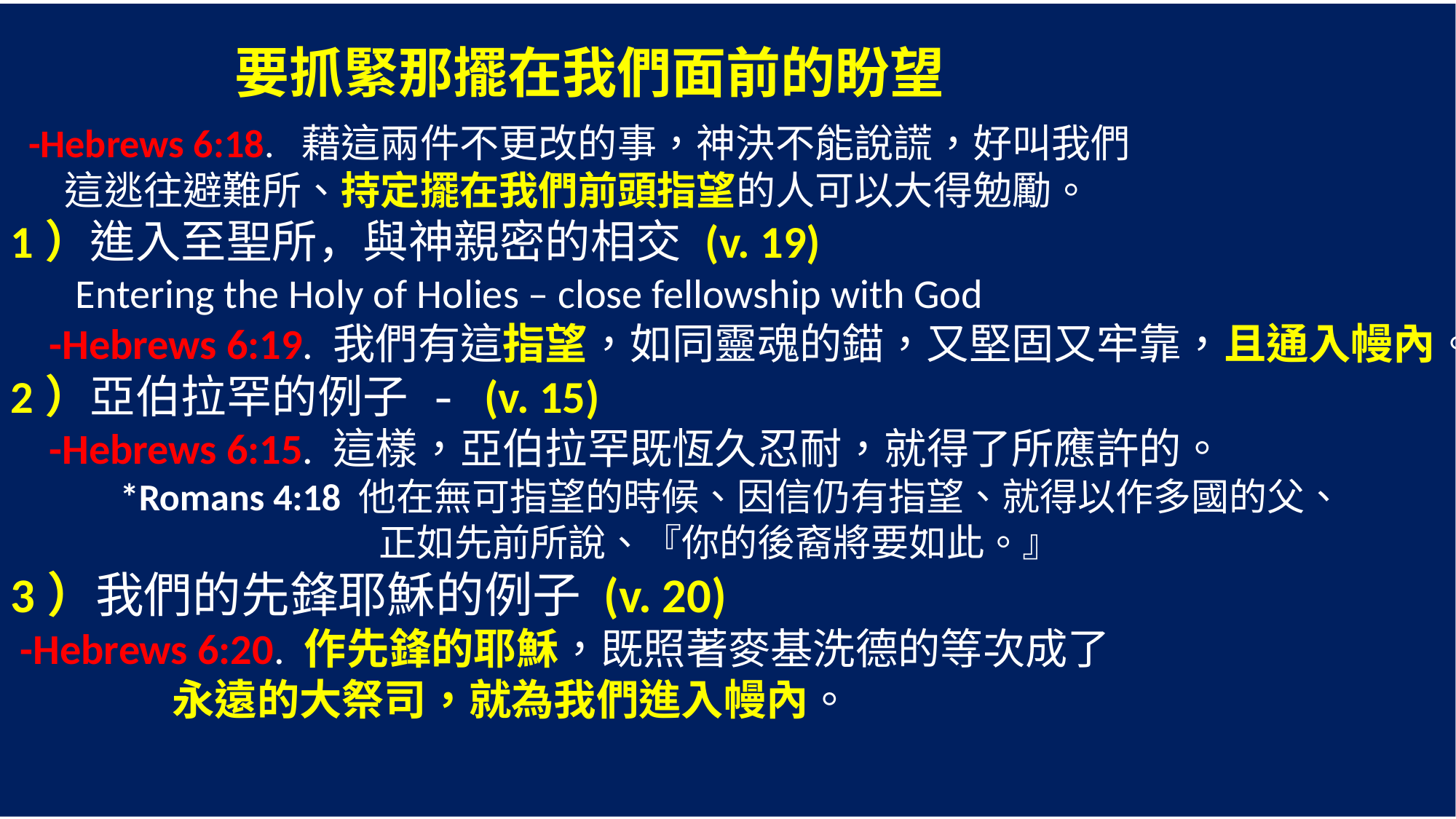

要抓緊那擺在我們面前的盼望

  -Hebrews 6:18.  藉這兩件不更改的事，神決不能說謊，好叫我們
     這逃往避難所、持定擺在我們前頭指望的人可以大得勉勵。
1）進入至聖所，與神親密的相交 (v. 19)
       Entering the Holy of Holies – close fellowship with God
    -Hebrews 6:19. 我們有這指望，如同靈魂的錨，又堅固又牢靠，且通入幔內。
2）亞伯拉罕的例子 - (v. 15)
    -Hebrews 6:15. 這樣，亞伯拉罕既恆久忍耐，就得了所應許的。
	*Romans 4:18 他在無可指望的時候、因信仍有指望、就得以作多國的父、
                                          正如先前所說、『你的後裔將要如此。』
3）我們的先鋒耶穌的例子 (v. 20)
 -Hebrews 6:20. 作先鋒的耶穌，既照著麥基洗德的等次成了
                永遠的大祭司，就為我們進入幔內。